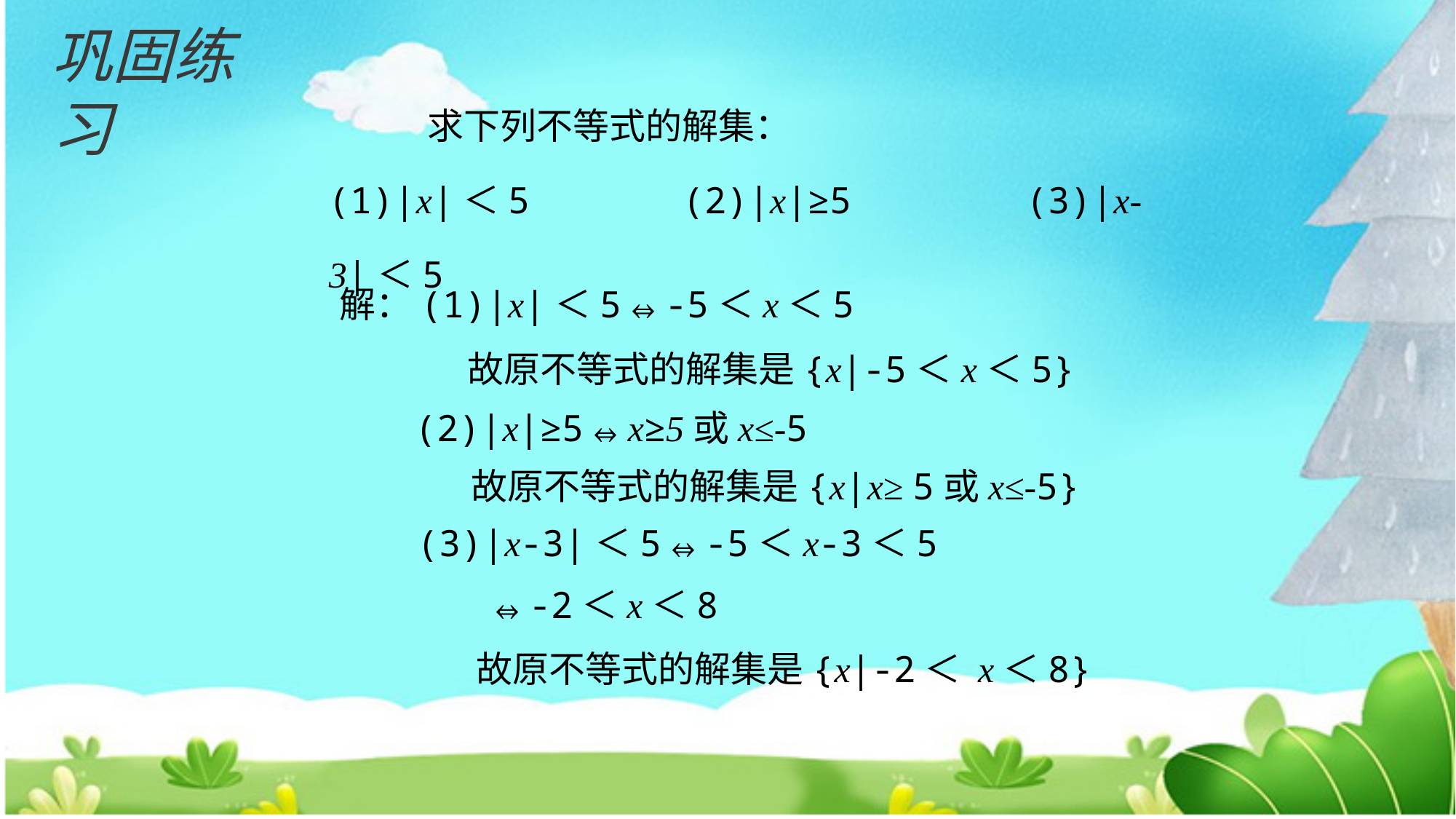

巩固练习
           求下列不等式的解集：
(1)|x|＜5       (2)|x|≥5        (3)|x-3|＜5

解：(1)|x|＜5⇔-5＜x＜5
故原不等式的解集是{x|-5＜x＜5}
(2)|x|≥5⇔x≥5或x≤-5
故原不等式的解集是{x|x≥ 5或x≤-5}
(3)|x-3|＜5⇔-5＜x-3＜5
⇔-2＜x＜8
故原不等式的解集是{x|-2＜ x＜8}